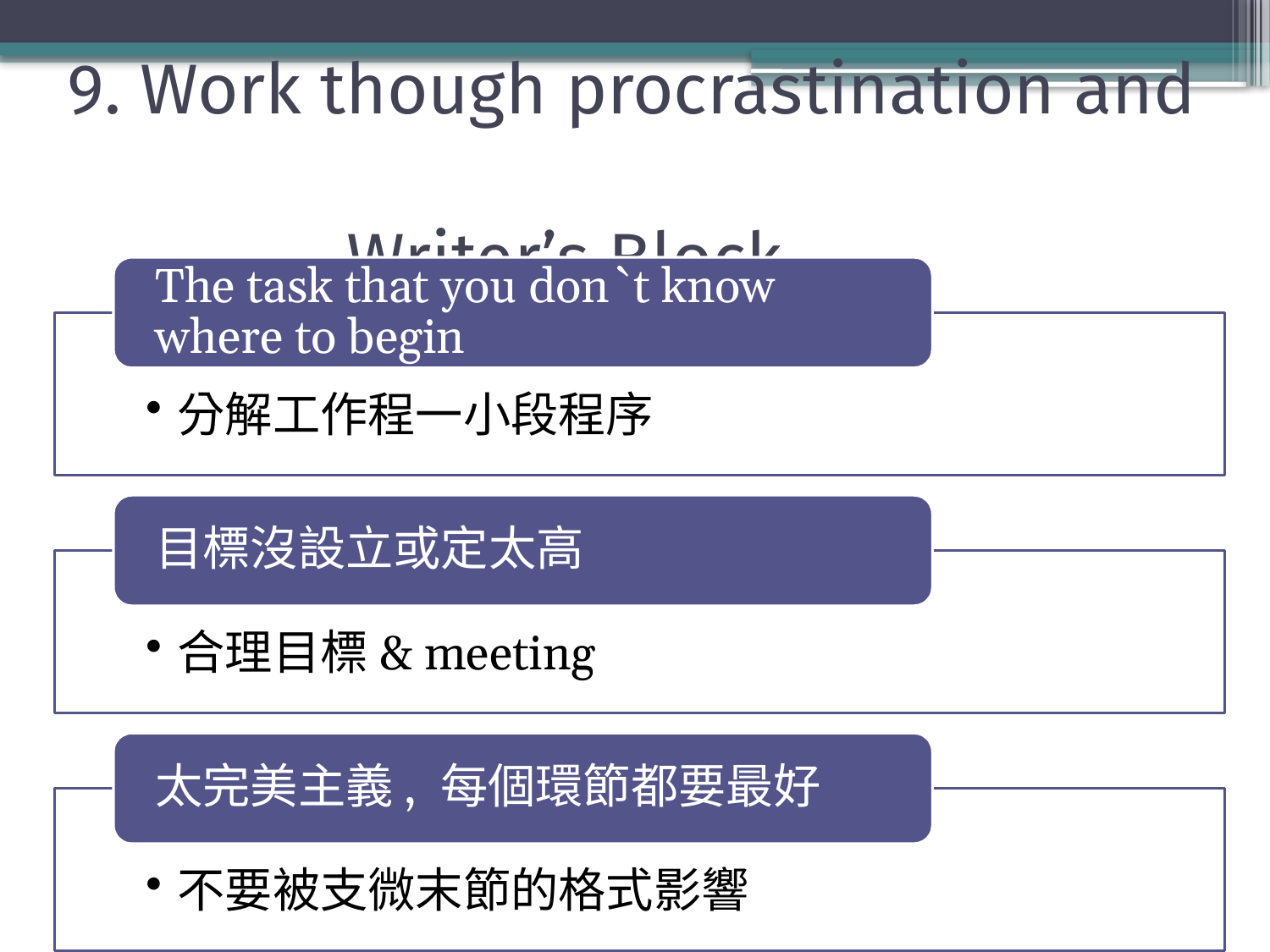

# 9. Work though procrastination and Writer’s Block
分解工作程一小段程序
The task that you don`t know where to begin
合理目標& meeting
目標沒設立或定太高
不要被支微末節的格式影響
太完美主義, 每個環節都要最好